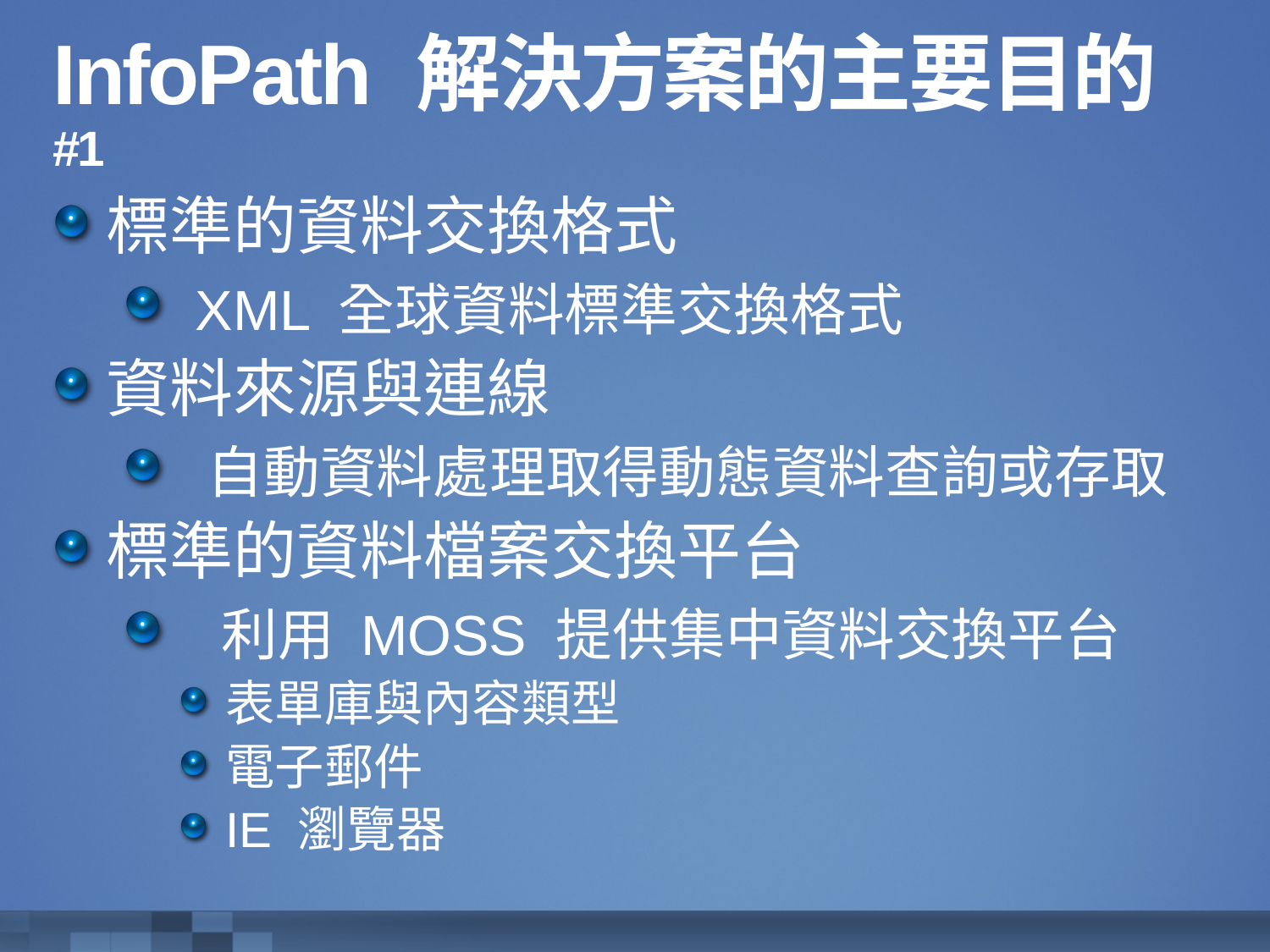

# InfoPath 解決方案的主要目的 #1
標準的資料交換格式
 XML 全球資料標準交換格式
資料來源與連線
 自動資料處理取得動態資料查詢或存取
標準的資料檔案交換平台
  利用 MOSS 提供集中資料交換平台
表單庫與內容類型
電子郵件
IE 瀏覽器